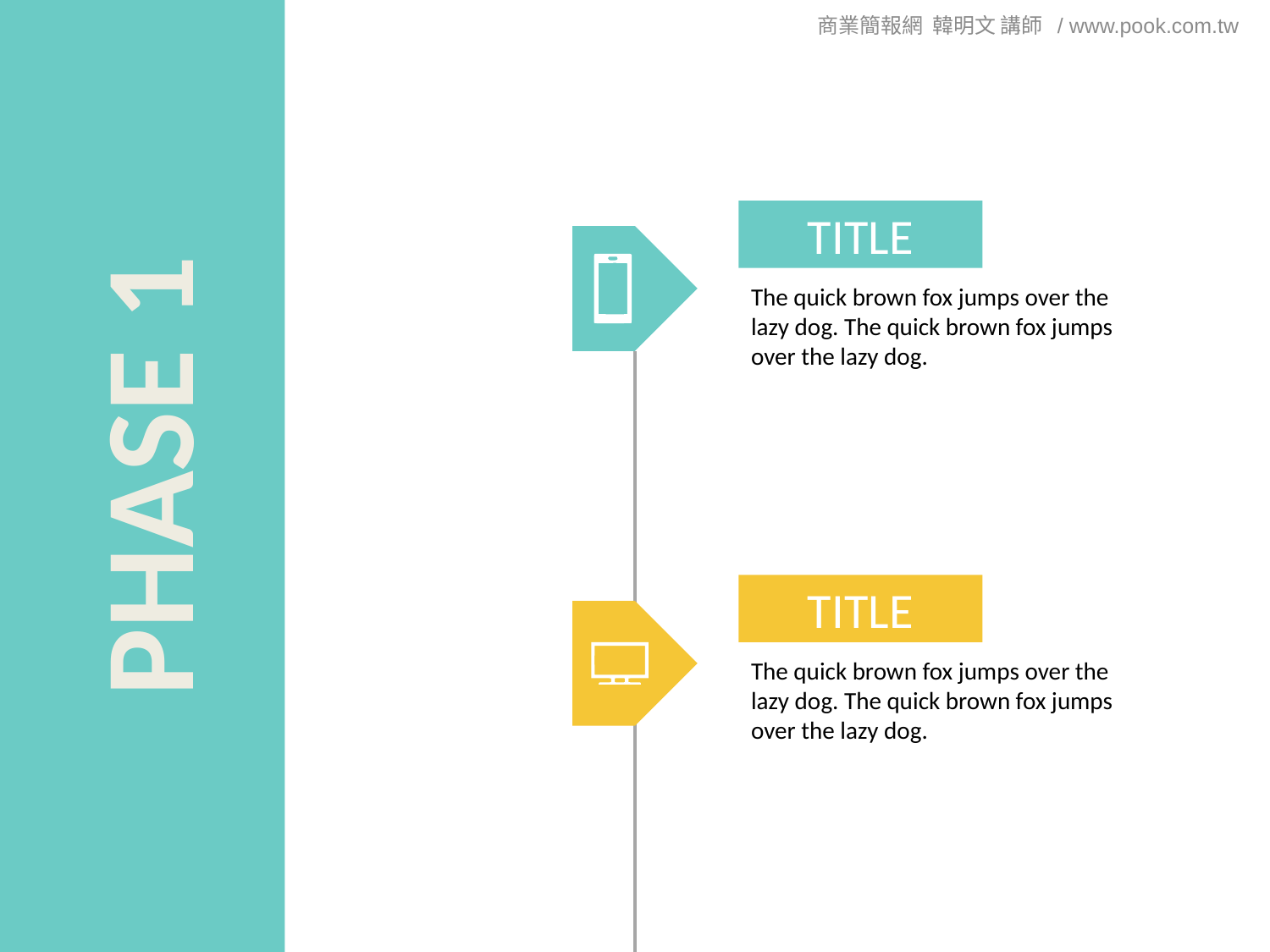

商業簡報網  韓明文 講師  / www.pook.com.tw
TITLE
PHASE 1

The quick brown fox jumps over the lazy dog. The quick brown fox jumps over the lazy dog.
TITLE

The quick brown fox jumps over the lazy dog. The quick brown fox jumps over the lazy dog.